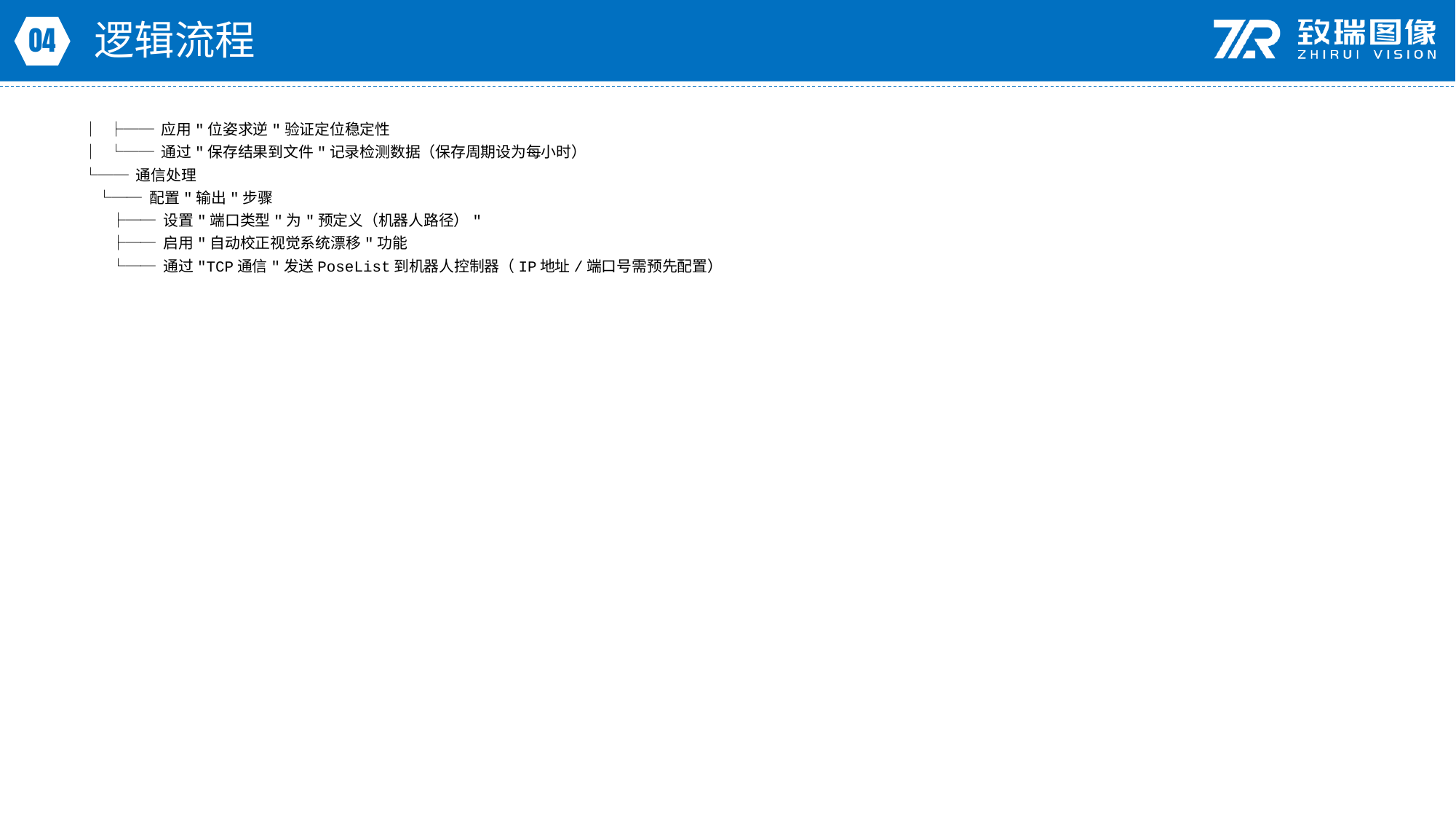

逻辑流程
04

│   ├── 应用"位姿求逆"验证定位稳定性
│   └── 通过"保存结果到文件"记录检测数据（保存周期设为每小时）
└── 通信处理
    └── 配置"输出"步骤
        ├── 设置"端口类型"为"预定义（机器人路径）"
        ├── 启用"自动校正视觉系统漂移"功能
        └── 通过"TCP通信"发送PoseList到机器人控制器（IP地址/端口号需预先配置）